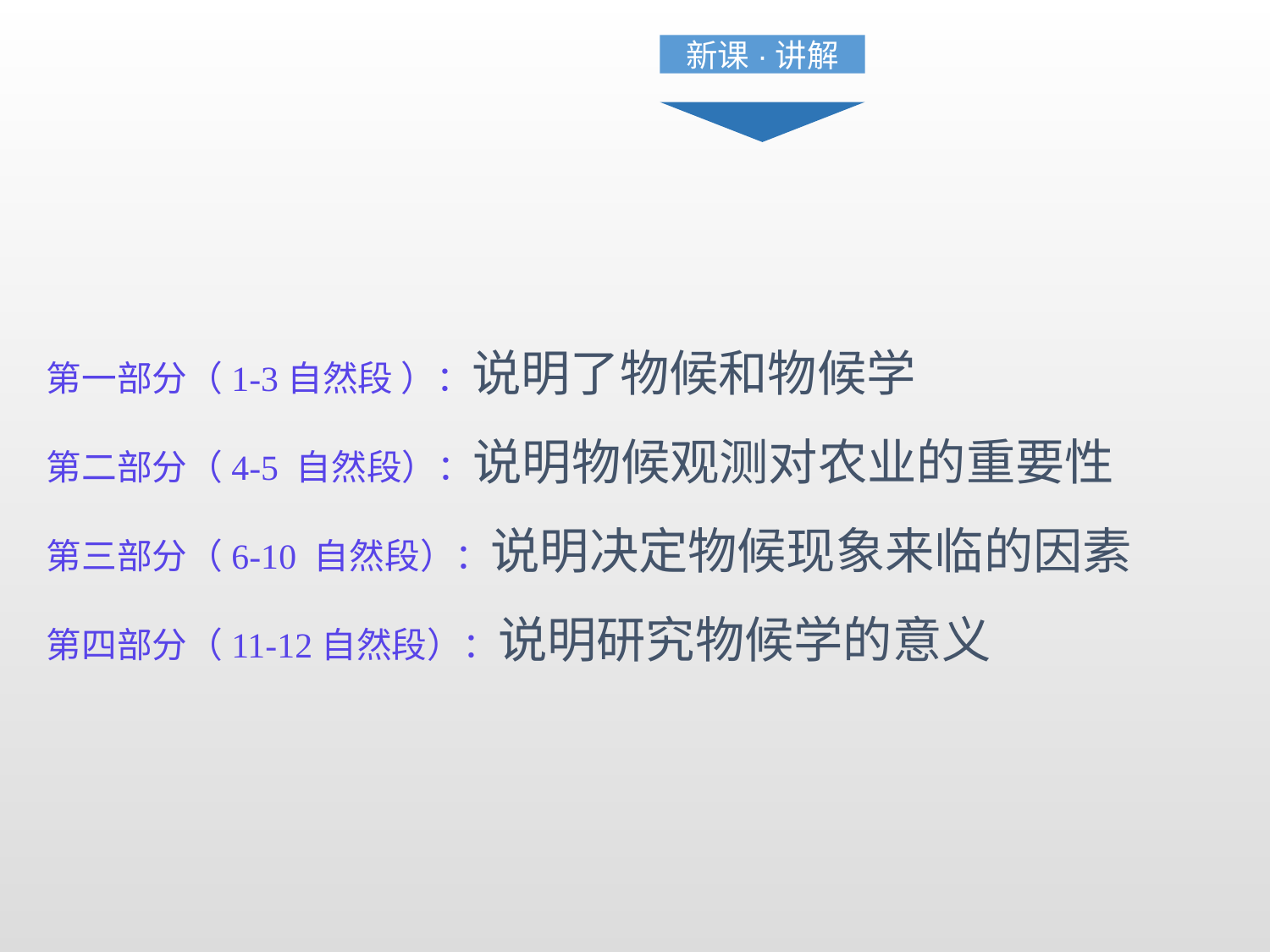

新课·讲解

第一部分（1-3自然段 ）：说明了物候和物候学
第二部分（4-5 自然段）：说明物候观测对农业的重要性
第三部分（6-10 自然段）：说明决定物候现象来临的因素
第四部分（11-12自然段）：说明研究物候学的意义